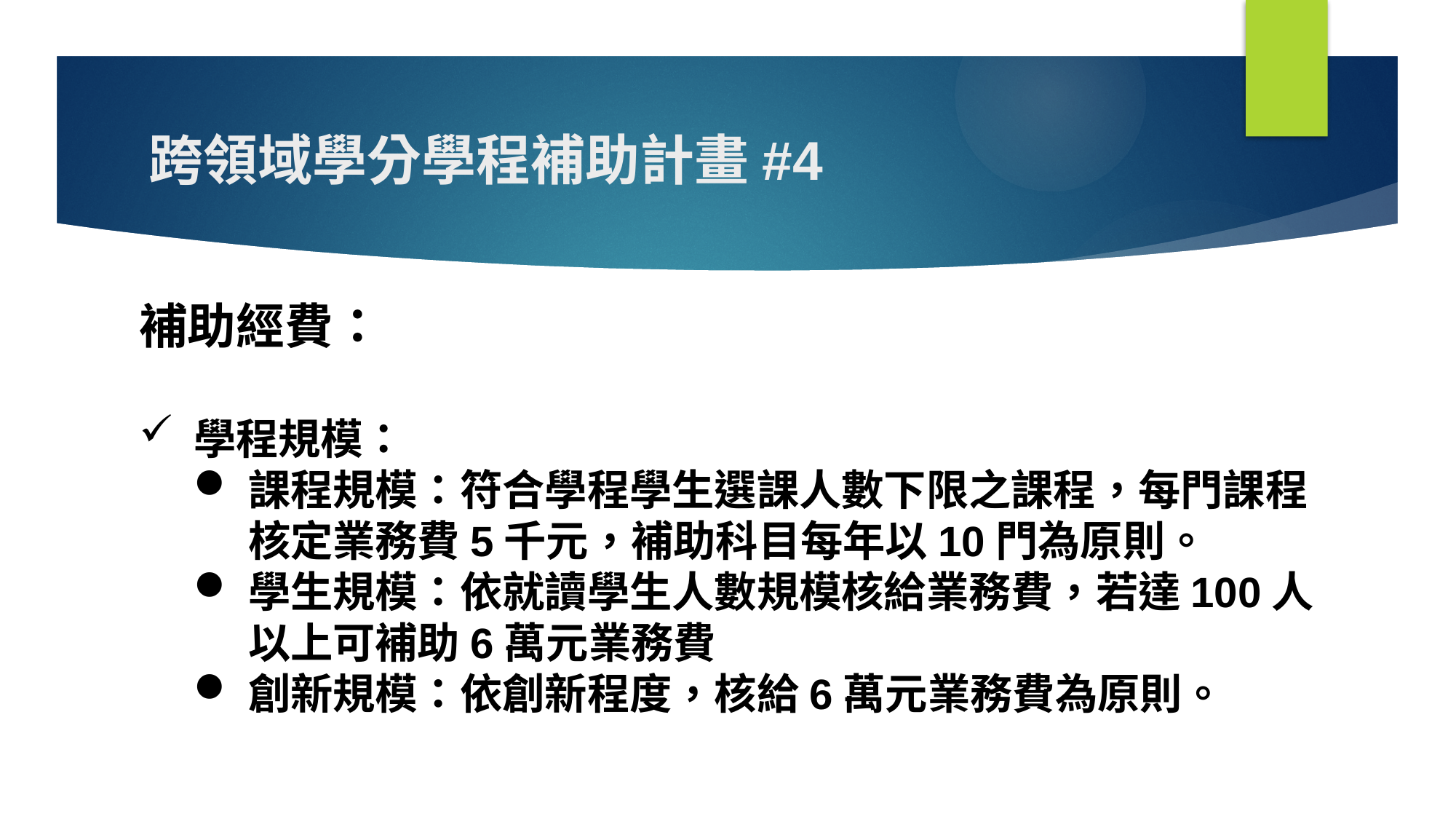

# 跨領域學分學程補助計畫#4
補助經費：

學程規模：
課程規模：符合學程學生選課人數下限之課程，每門課程核定業務費5千元，補助科目每年以10門為原則。
學生規模：依就讀學生人數規模核給業務費，若達100人以上可補助6萬元業務費
創新規模：依創新程度，核給6萬元業務費為原則。